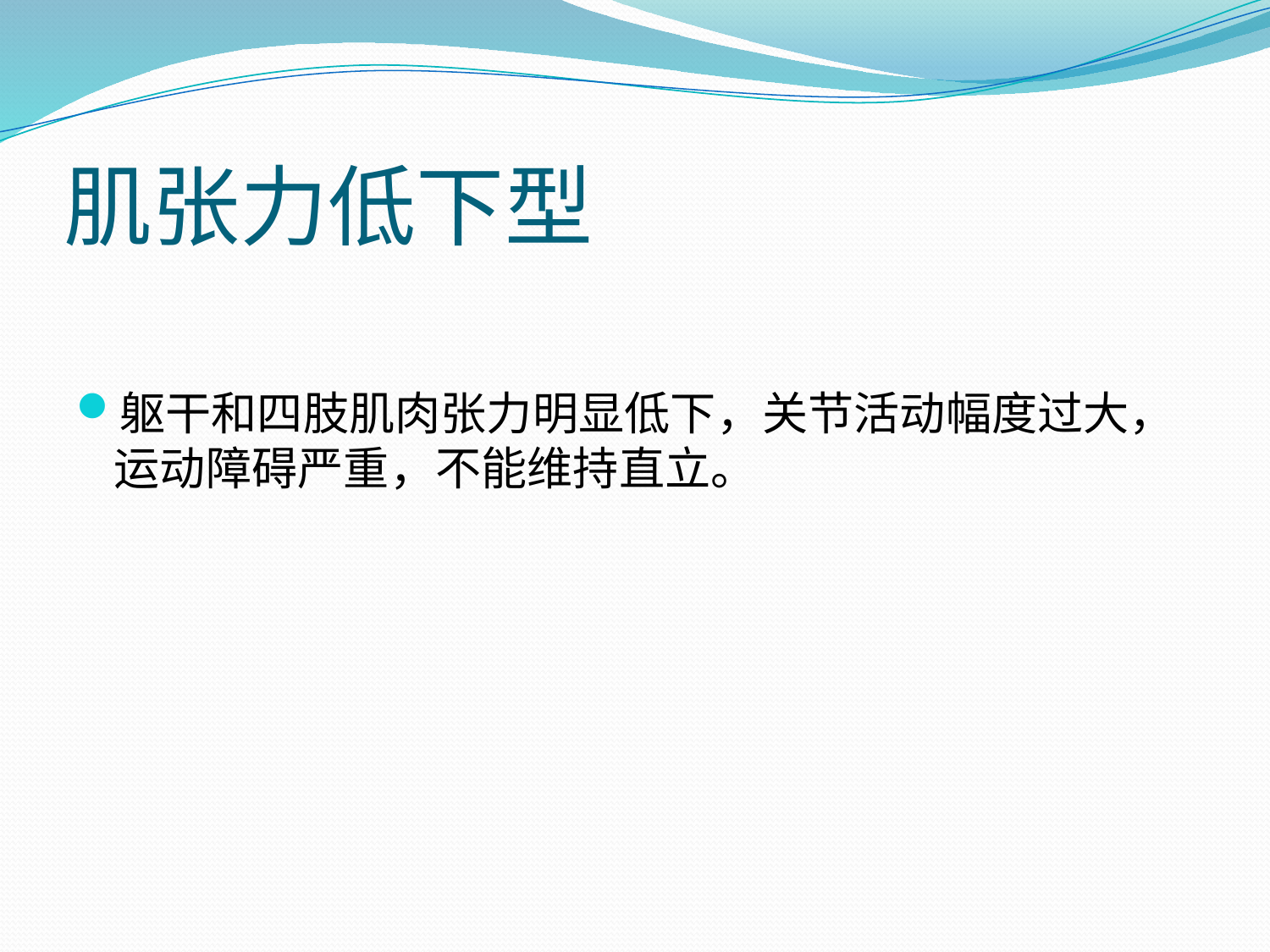

# 肌张力低下型
躯干和四肢肌肉张力明显低下，关节活动幅度过大，运动障碍严重，不能维持直立。